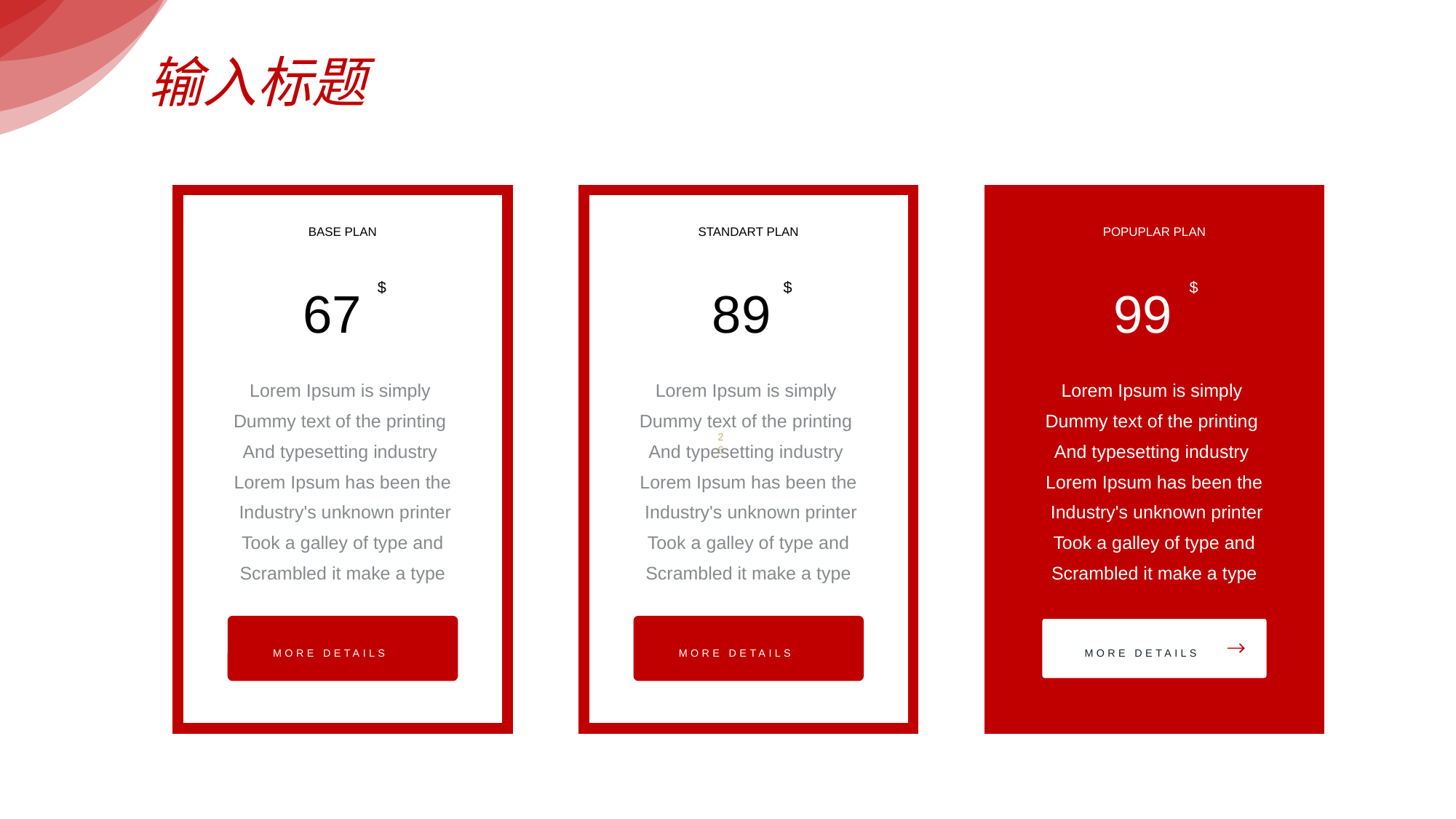

输入标题
输入标题

BAse plan
Standart plan
popuplar plan
67
89
99
$
$
$
Lorem Ipsum is simply
Dummy text of the printing
And typesetting industry
Lorem Ipsum has been the
 Industry's unknown printer
 Took a galley of type and
Scrambled it make a type
Lorem Ipsum is simply
Dummy text of the printing
And typesetting industry
Lorem Ipsum has been the
 Industry's unknown printer
 Took a galley of type and
Scrambled it make a type
Lorem Ipsum is simply
Dummy text of the printing
And typesetting industry
Lorem Ipsum has been the
 Industry's unknown printer
 Took a galley of type and
Scrambled it make a type
26

MORE DETAILS
MORE DETAILS
MORE DETAILS